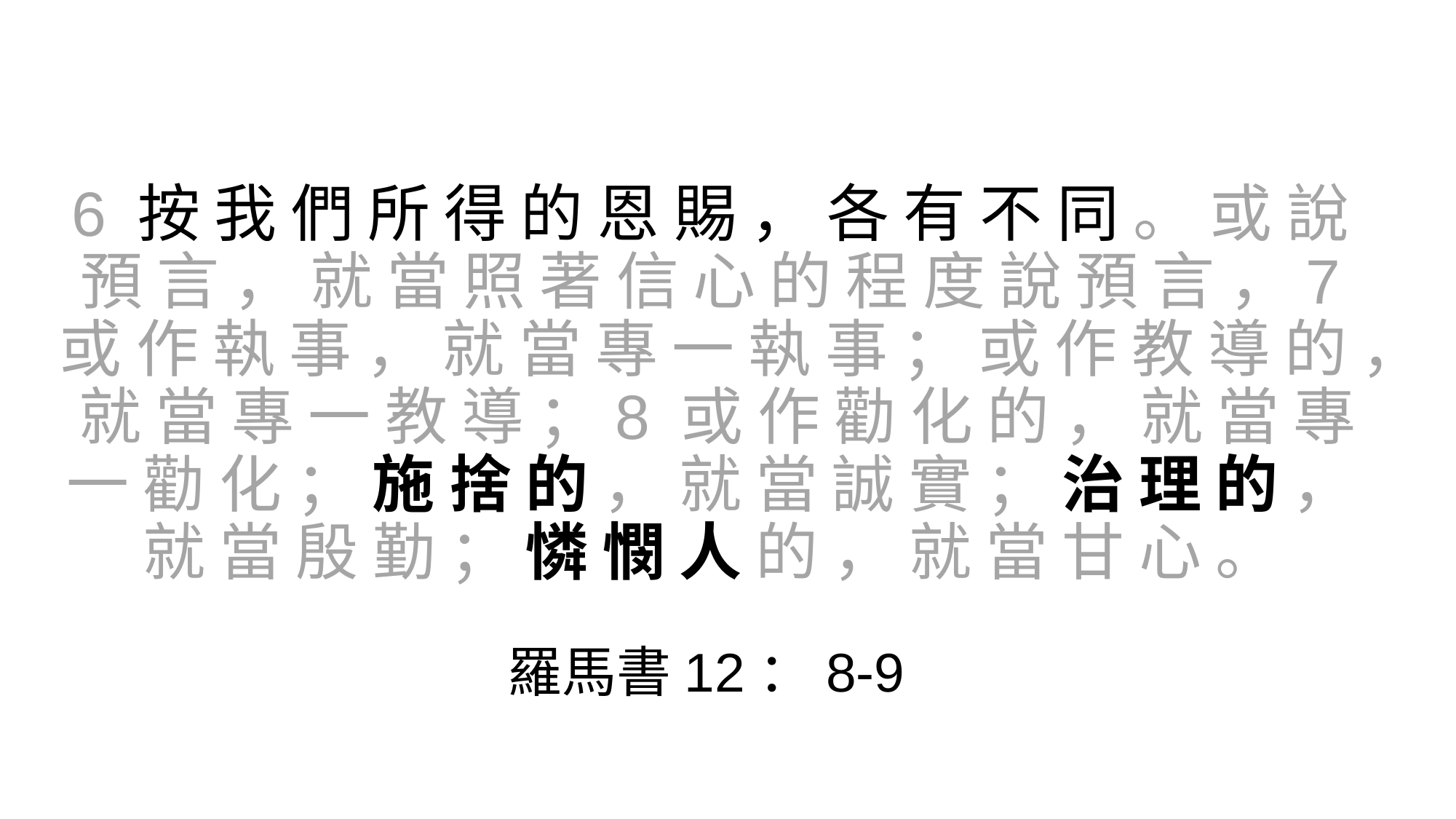

# 6 按 我 們 所 得 的 恩 賜 ， 各 有 不 同 。 或 說 預 言 ， 就 當 照 著 信 心 的 程 度 說 預 言 ，7 或 作 執 事 ， 就 當 專 一 執 事 ； 或 作 教 導 的 ， 就 當 專 一 教 導 ；8 或 作 勸 化 的 ， 就 當 專 一 勸 化 ； 施 捨 的 ， 就 當 誠 實 ； 治 理 的 ， 就 當 殷 勤 ； 憐 憫 人 的 ， 就 當 甘 心 。
羅馬書12：8-9